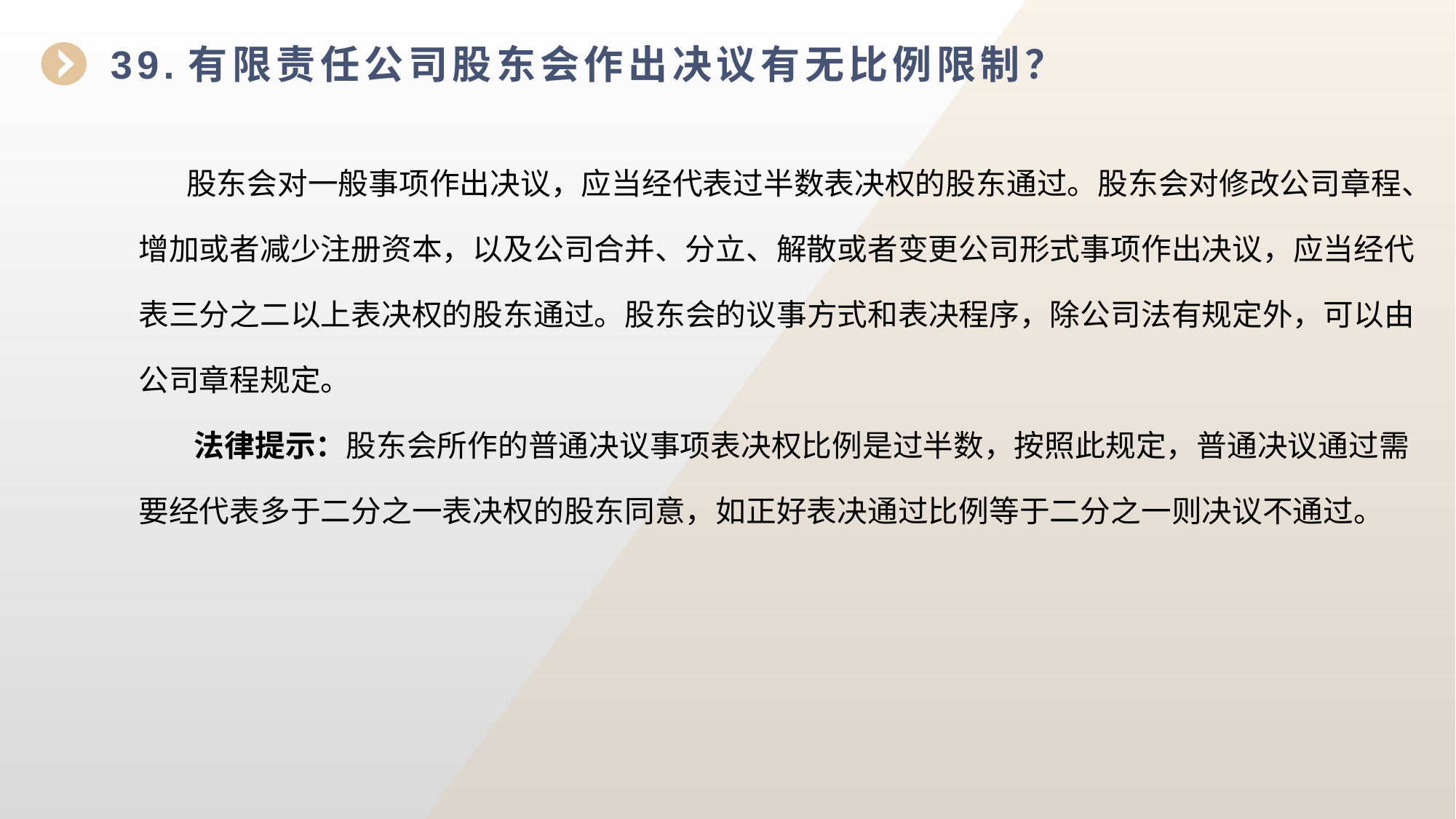

39.有限责任公司股东会作出决议有无比例限制？

      股东会对一般事项作出决议，应当经代表过半数表决权的股东通过。股东会对修改公司章程、增加或者减少注册资本，以及公司合并、分立、解散或者变更公司形式事项作出决议，应当经代表三分之二以上表决权的股东通过。股东会的议事方式和表决程序，除公司法有规定外，可以由公司章程规定。
       法律提示：股东会所作的普通决议事项表决权比例是过半数，按照此规定，普通决议通过需要经代表多于二分之一表决权的股东同意，如正好表决通过比例等于二分之一则决议不通过。